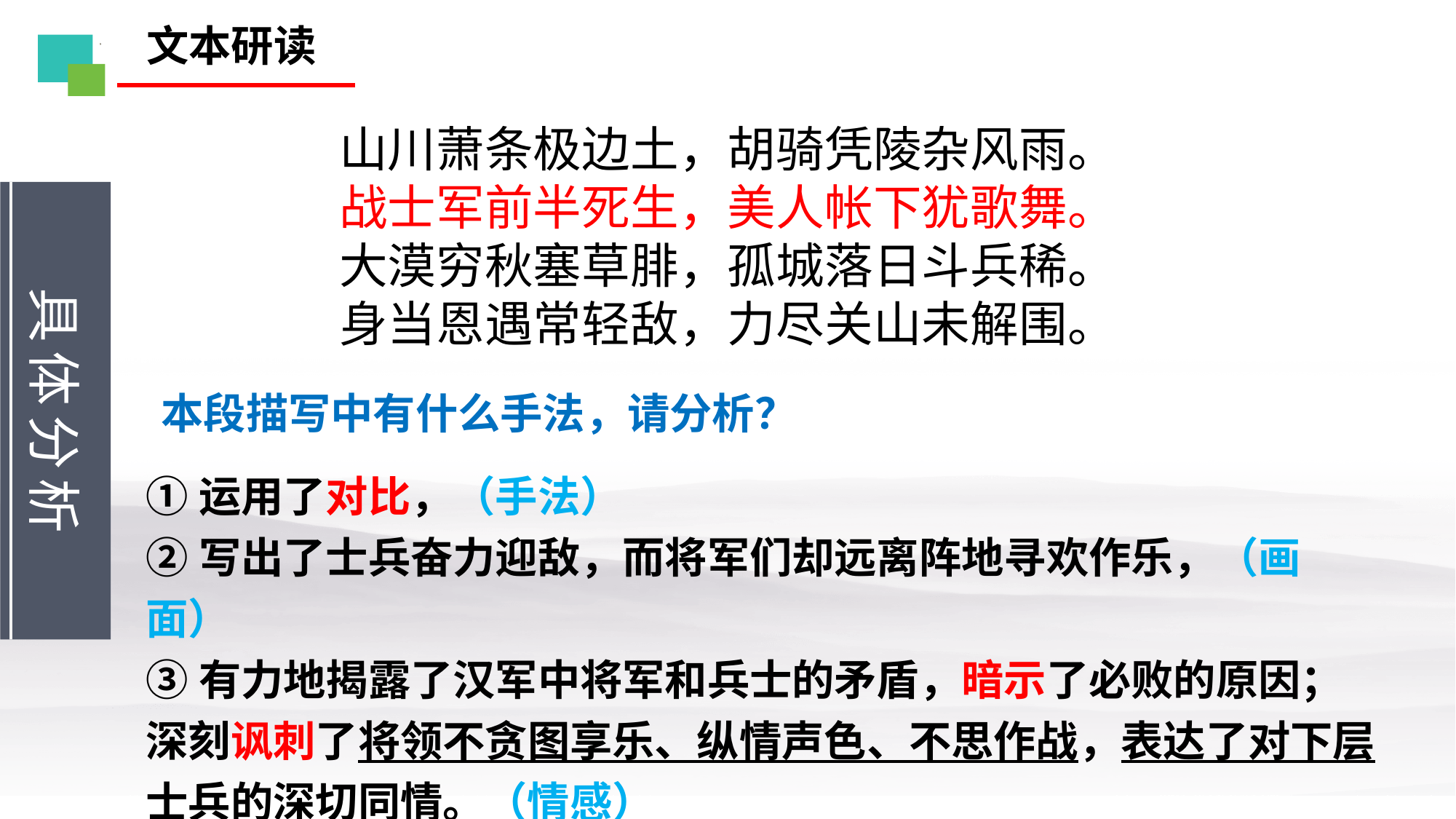

文本研读

山川萧条极边土，胡骑凭陵杂风雨。
战士军前半死生，美人帐下犹歌舞。
大漠穷秋塞草腓，孤城落日斗兵稀。
身当恩遇常轻敌，力尽关山未解围。
具体分析

本段描写中有什么手法，请分析？
①运用了对比，（手法）
②写出了士兵奋力迎敌，而将军们却远离阵地寻欢作乐，（画面）
③有力地揭露了汉军中将军和兵士的矛盾，暗示了必败的原因；深刻讽刺了将领不贪图享乐、纵情声色、不思作战，表达了对下层士兵的深切同情。（情感）